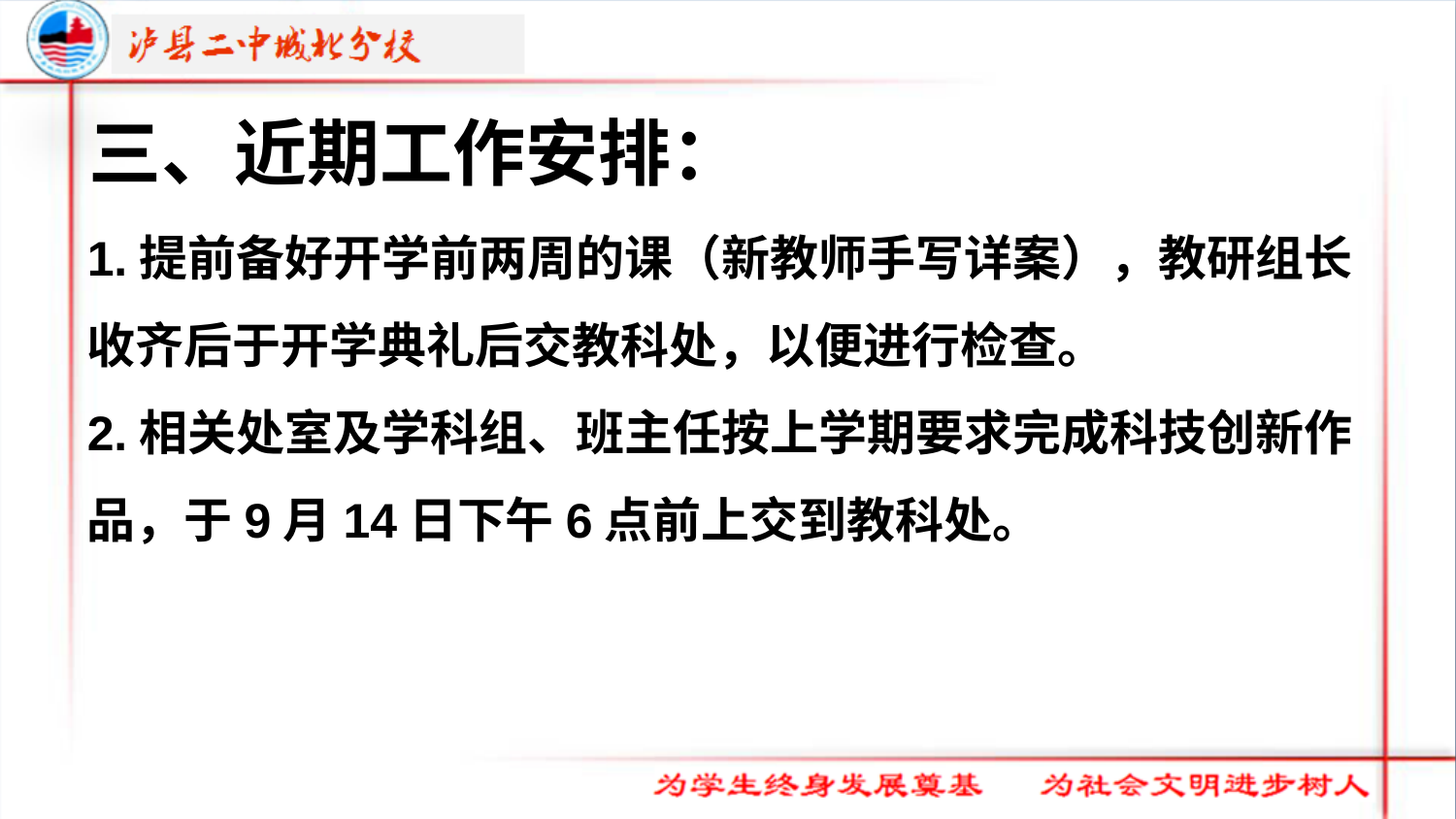

# 三、近期工作安排：
1.提前备好开学前两周的课（新教师手写详案），教研组长收齐后于开学典礼后交教科处，以便进行检查。
2.相关处室及学科组、班主任按上学期要求完成科技创新作品，于9月14日下午6点前上交到教科处。